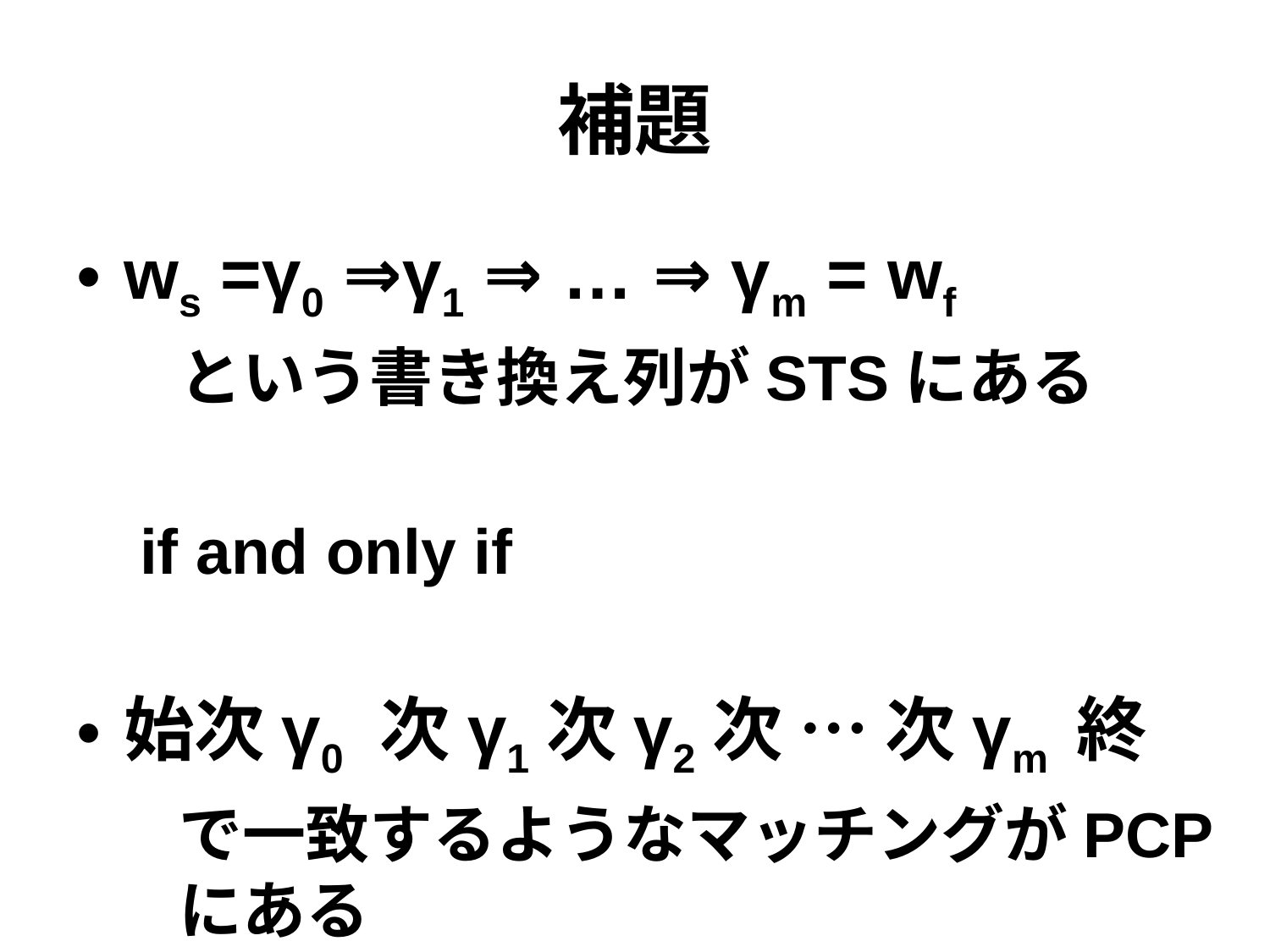

# 補題
ws =γ0 ⇒γ1 ⇒ … ⇒ γm = wf
	という書き換え列がSTSにある

if and only if

始次γ0 次γ1次γ2次 … 次γm 終
	で一致するようなマッチングがPCPにある